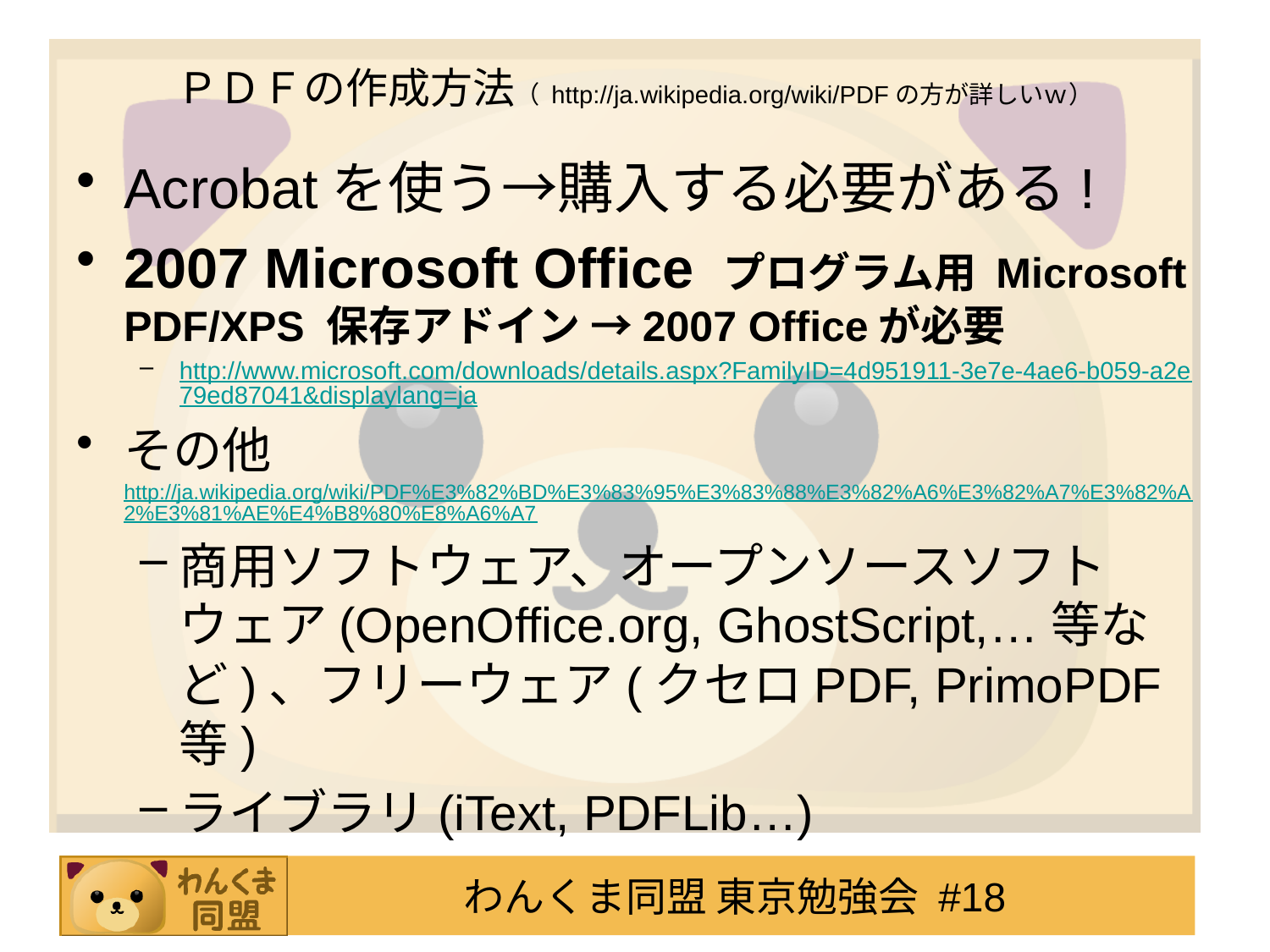

# ＰＤＦの作成方法（ http://ja.wikipedia.org/wiki/PDFの方が詳しいｗ）
Acrobatを使う→購入する必要がある!
2007 Microsoft Office プログラム用 Microsoft PDF/XPS 保存アドイン →2007 Officeが必要
http://www.microsoft.com/downloads/details.aspx?FamilyID=4d951911-3e7e-4ae6-b059-a2e79ed87041&displaylang=ja
その他
http://ja.wikipedia.org/wiki/PDF%E3%82%BD%E3%83%95%E3%83%88%E3%82%A6%E3%82%A7%E3%82%A2%E3%81%AE%E4%B8%80%E8%A6%A7
商用ソフトウェア、オープンソースソフトウェア(OpenOffice.org, GhostScript,…等など)、フリーウェア(クセロPDF, PrimoPDF等)
ライブラリ(iText, PDFLib…)